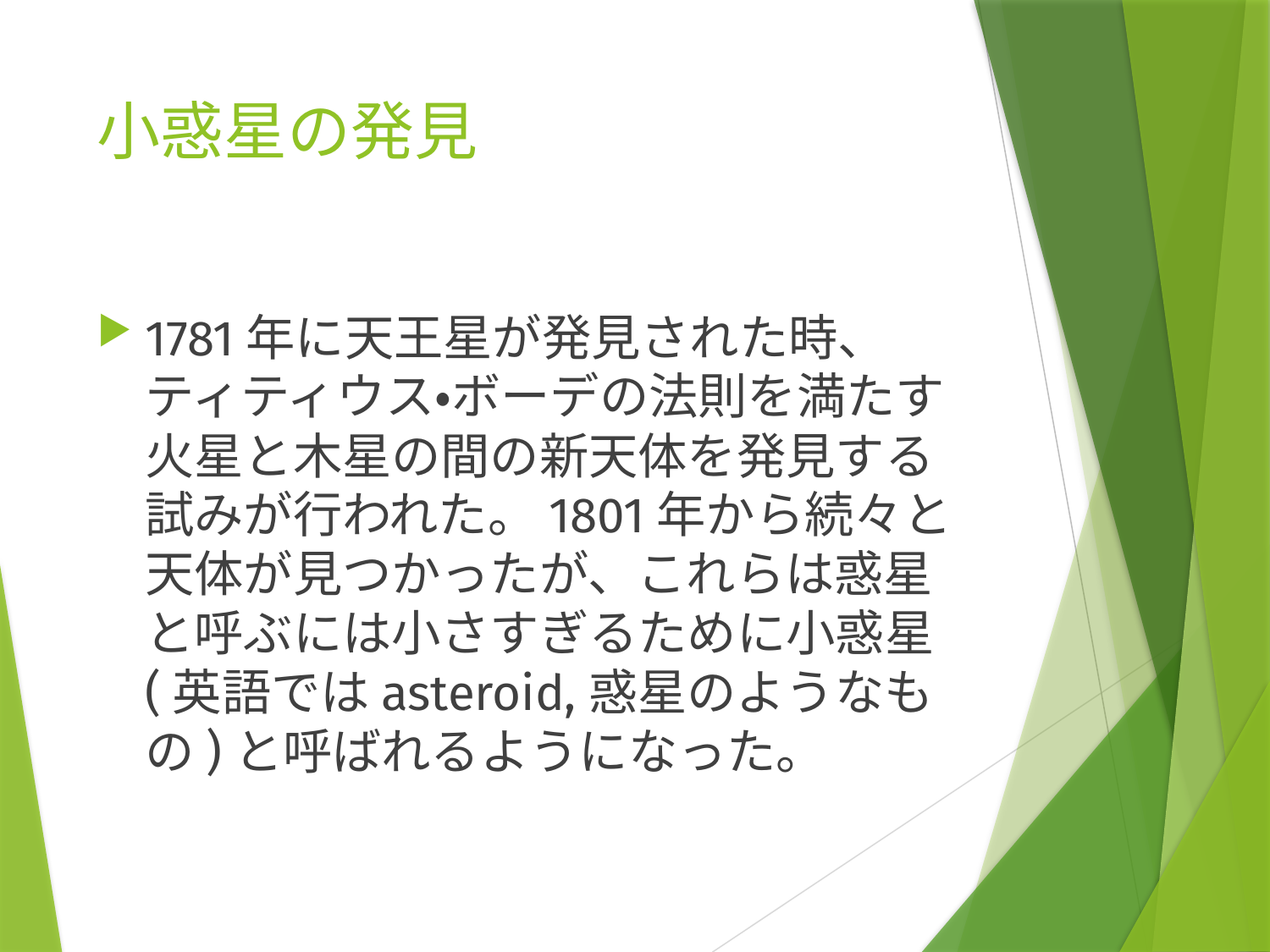

# 小惑星の発見
1781年に天王星が発見された時、ティティウス・ボーデの法則を満たす火星と木星の間の新天体を発見する試みが行われた。1801年から続々と天体が見つかったが、これらは惑星と呼ぶには小さすぎるために小惑星(英語ではasteroid,惑星のようなもの)と呼ばれるようになった。